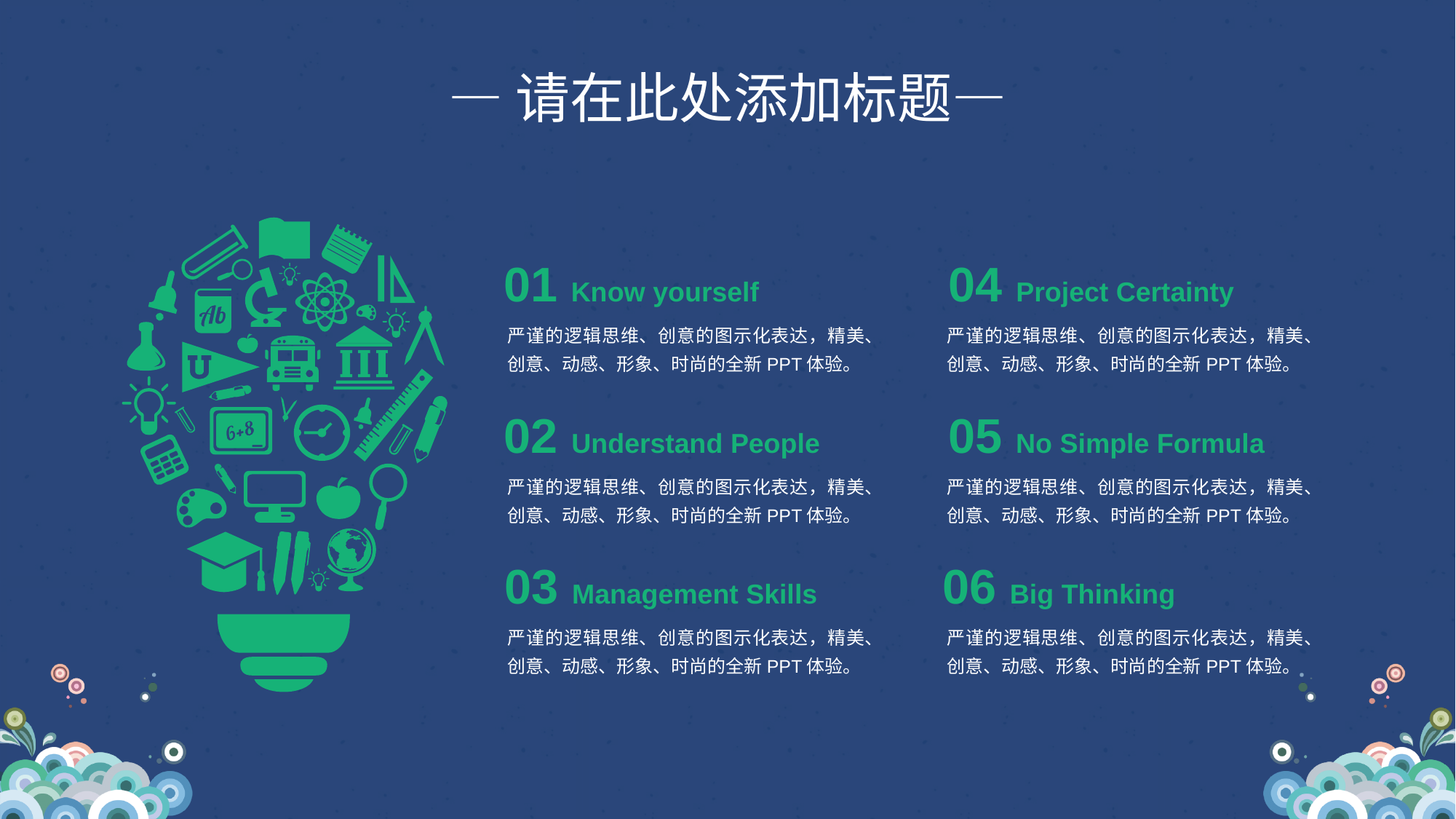

—请在此处添加标题—

01 Know yourself
04 Project Certainty
严谨的逻辑思维、创意的图示化表达，精美、创意、动感、形象、时尚的全新PPT体验。
严谨的逻辑思维、创意的图示化表达，精美、创意、动感、形象、时尚的全新PPT体验。
02 Understand People
05 No Simple Formula
严谨的逻辑思维、创意的图示化表达，精美、创意、动感、形象、时尚的全新PPT体验。
严谨的逻辑思维、创意的图示化表达，精美、创意、动感、形象、时尚的全新PPT体验。
03 Management Skills
06 Big Thinking
严谨的逻辑思维、创意的图示化表达，精美、创意、动感、形象、时尚的全新PPT体验。
严谨的逻辑思维、创意的图示化表达，精美、创意、动感、形象、时尚的全新PPT体验。